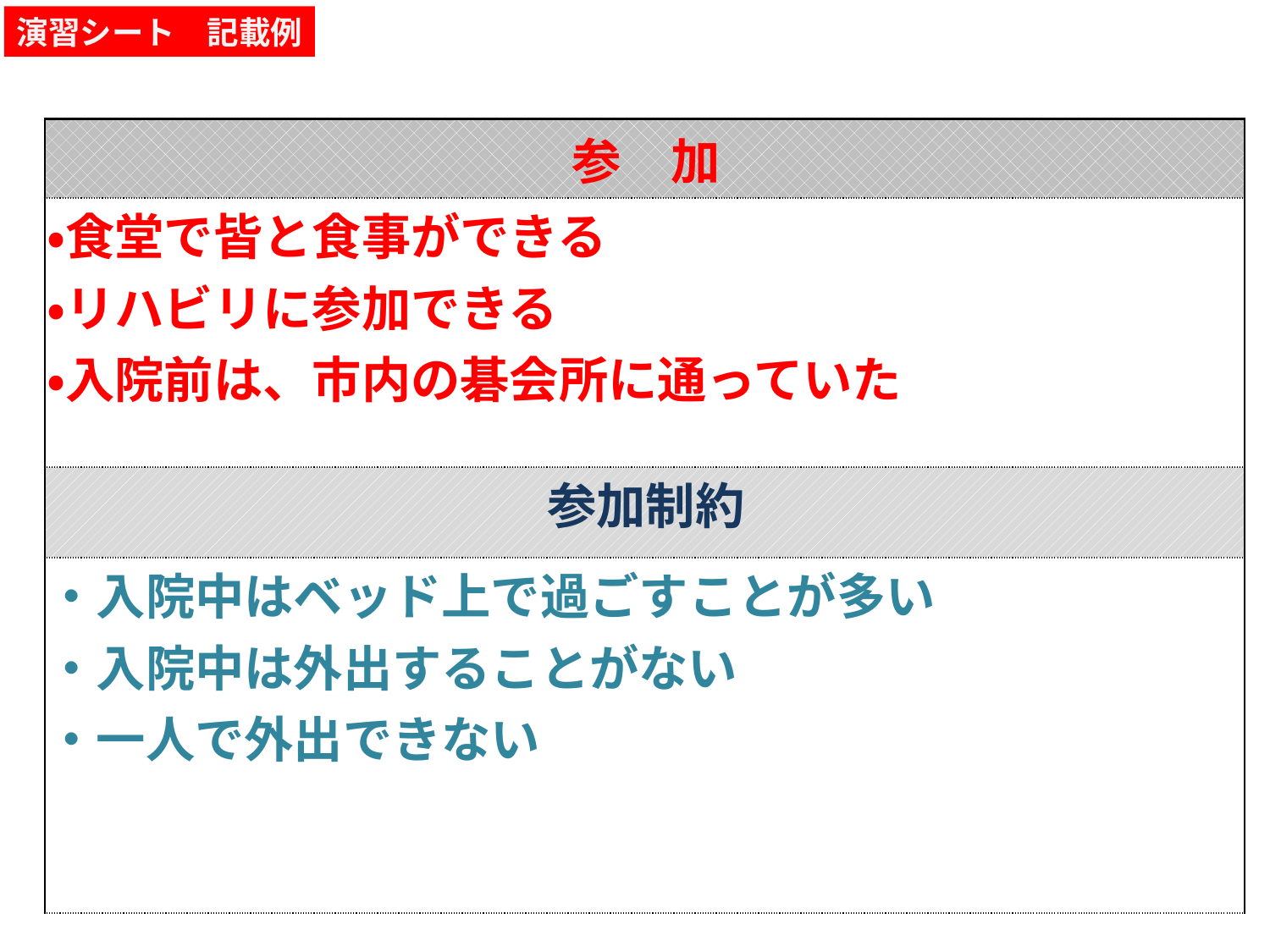

演習シート　記載例
| 参　加 |
| --- |
| ・食堂で皆と食事ができる ・リハビリに参加できる ・入院前は、市内の碁会所に通っていた |
| 参加制約 |
| ・入院中はベッド上で過ごすことが多い ・入院中は外出することがない ・一人で外出できない |